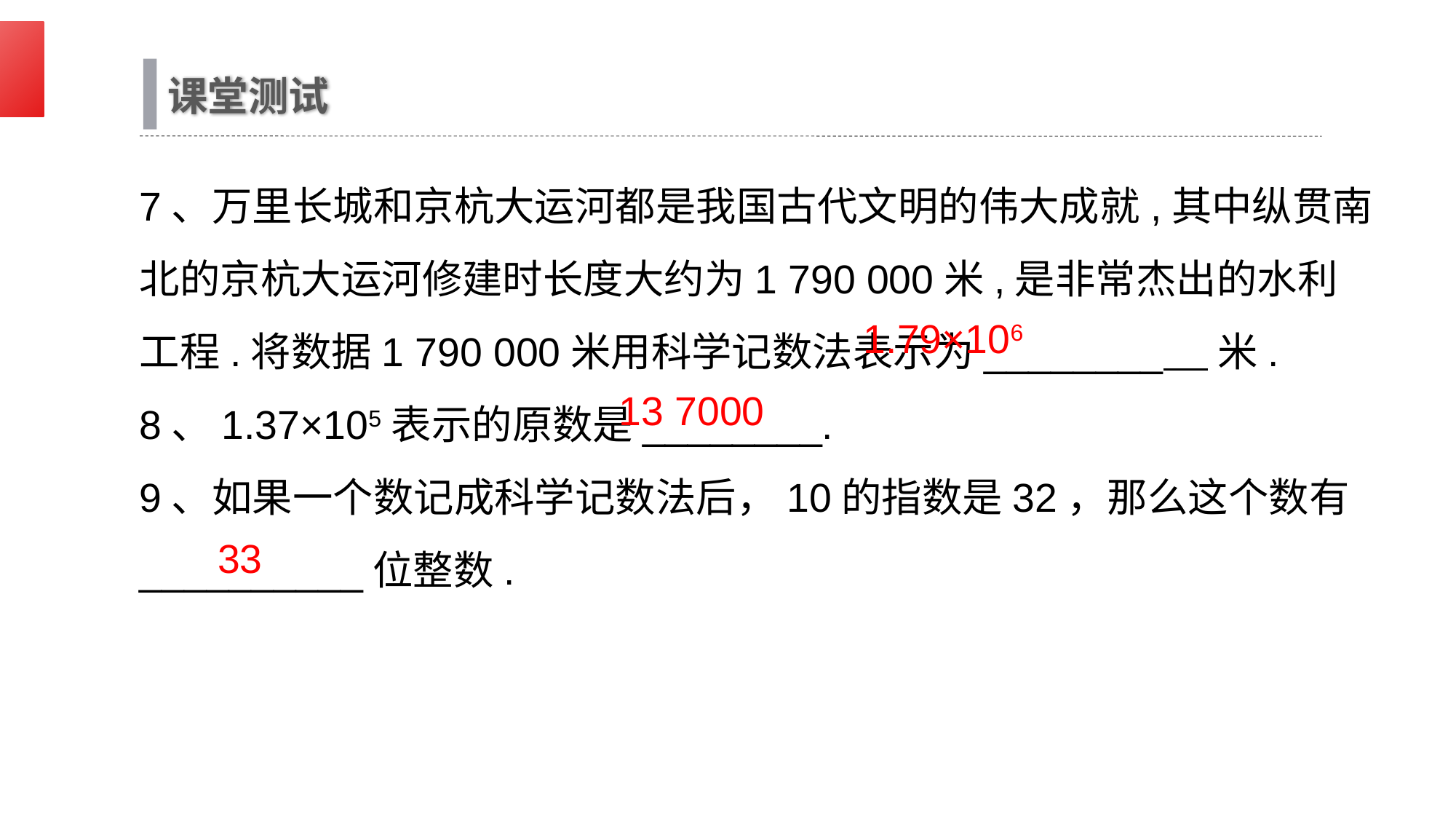

课堂测试
7、万里长城和京杭大运河都是我国古代文明的伟大成就,其中纵贯南北的京杭大运河修建时长度大约为1 790 000米,是非常杰出的水利工程.将数据1 790 000米用科学记数法表示为________    米.
8、1.37×105表示的原数是________.
9、如果一个数记成科学记数法后，10的指数是32，那么这个数有__________位整数.

1.79×106
13 7000
33